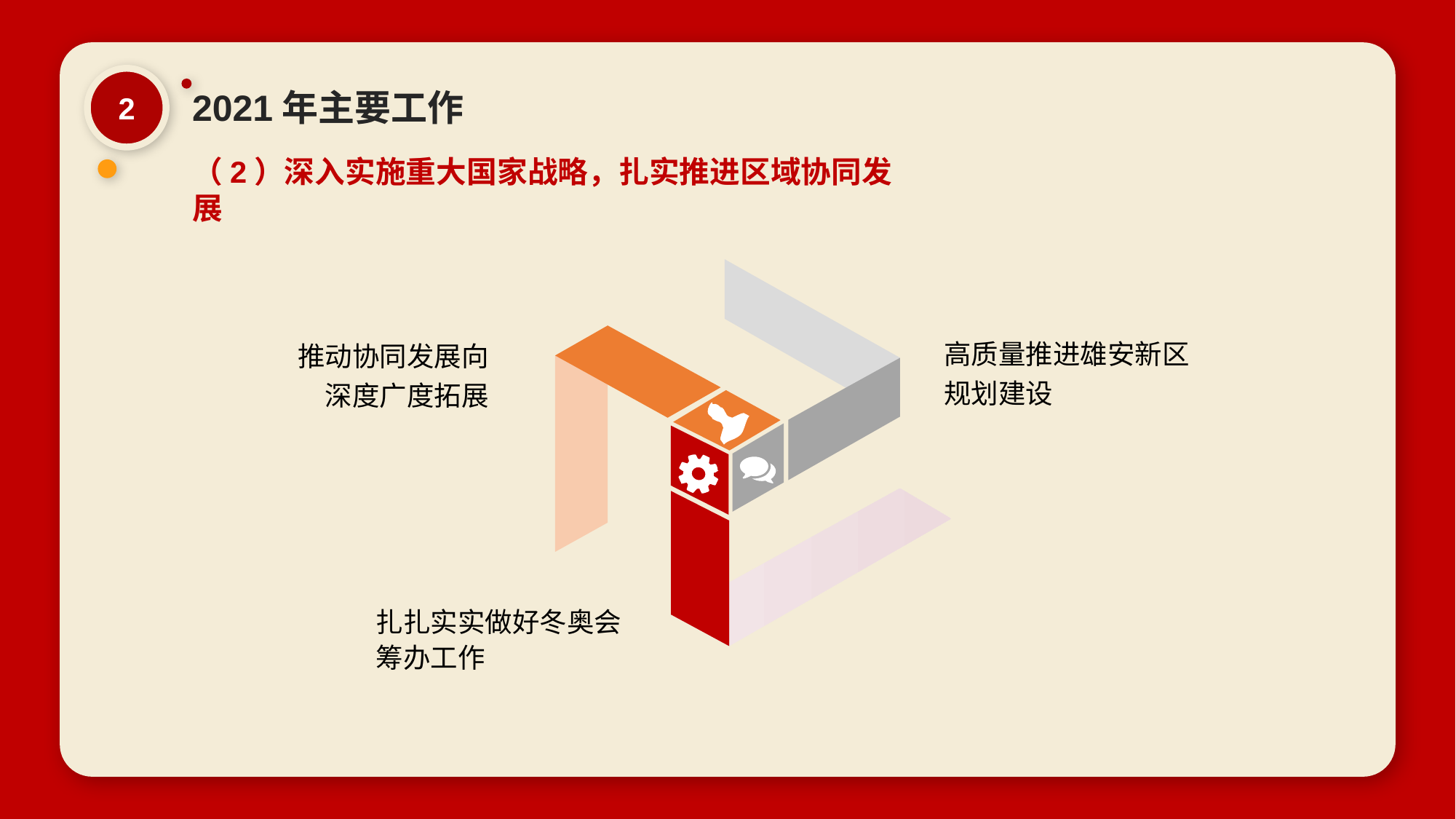

2
2021年主要工作
（2）深入实施重大国家战略，扎实推进区域协同发展

高质量推进雄安新区规划建设
推动协同发展向深度广度拓展
扎扎实实做好冬奥会筹办工作